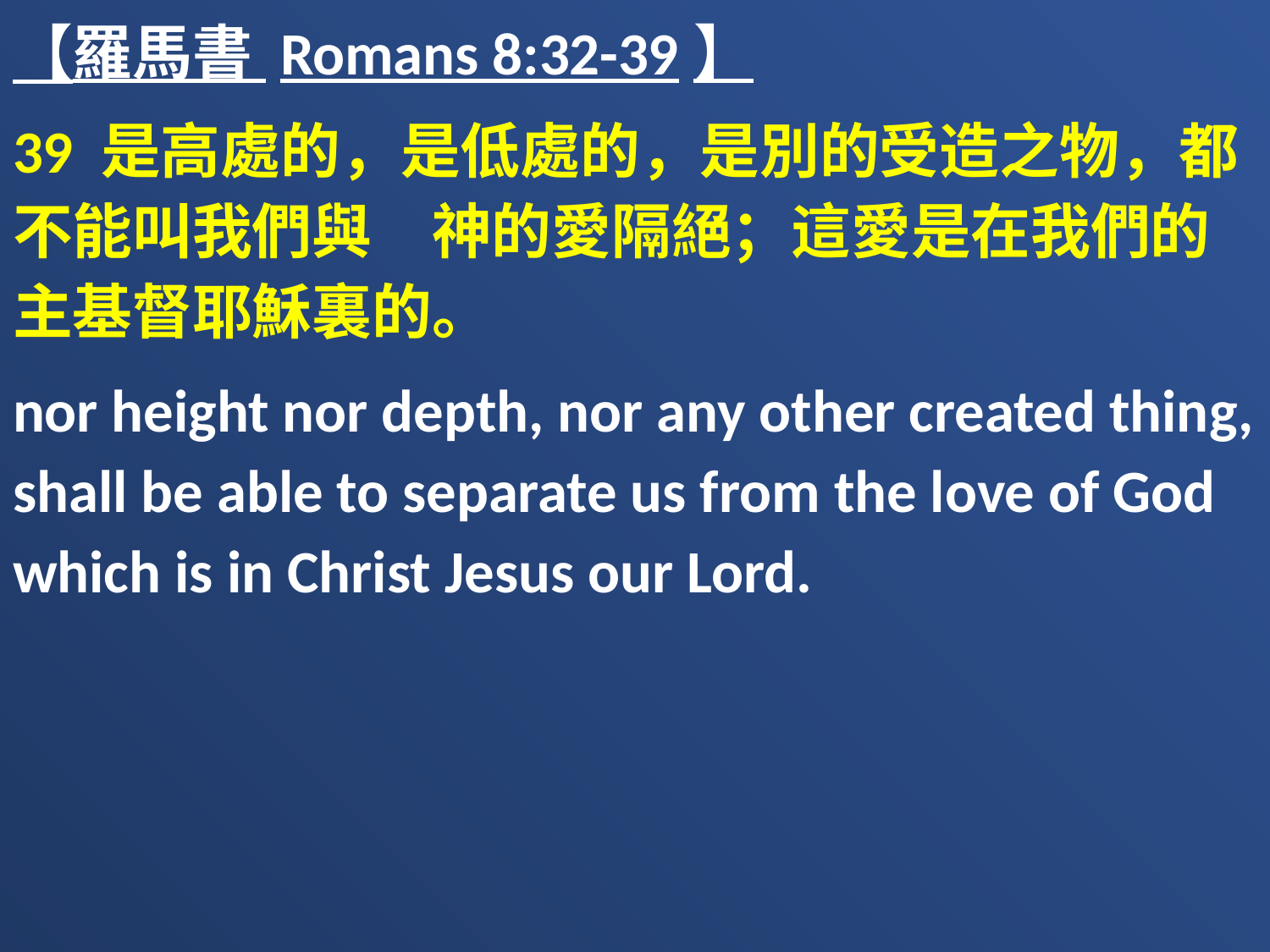

【羅馬書 Romans 8:32-39】
39 是高處的，是低處的，是別的受造之物，都不能叫我們與　神的愛隔絕；這愛是在我們的主基督耶穌裏的。
nor height nor depth, nor any other created thing, shall be able to separate us from the love of God which is in Christ Jesus our Lord.